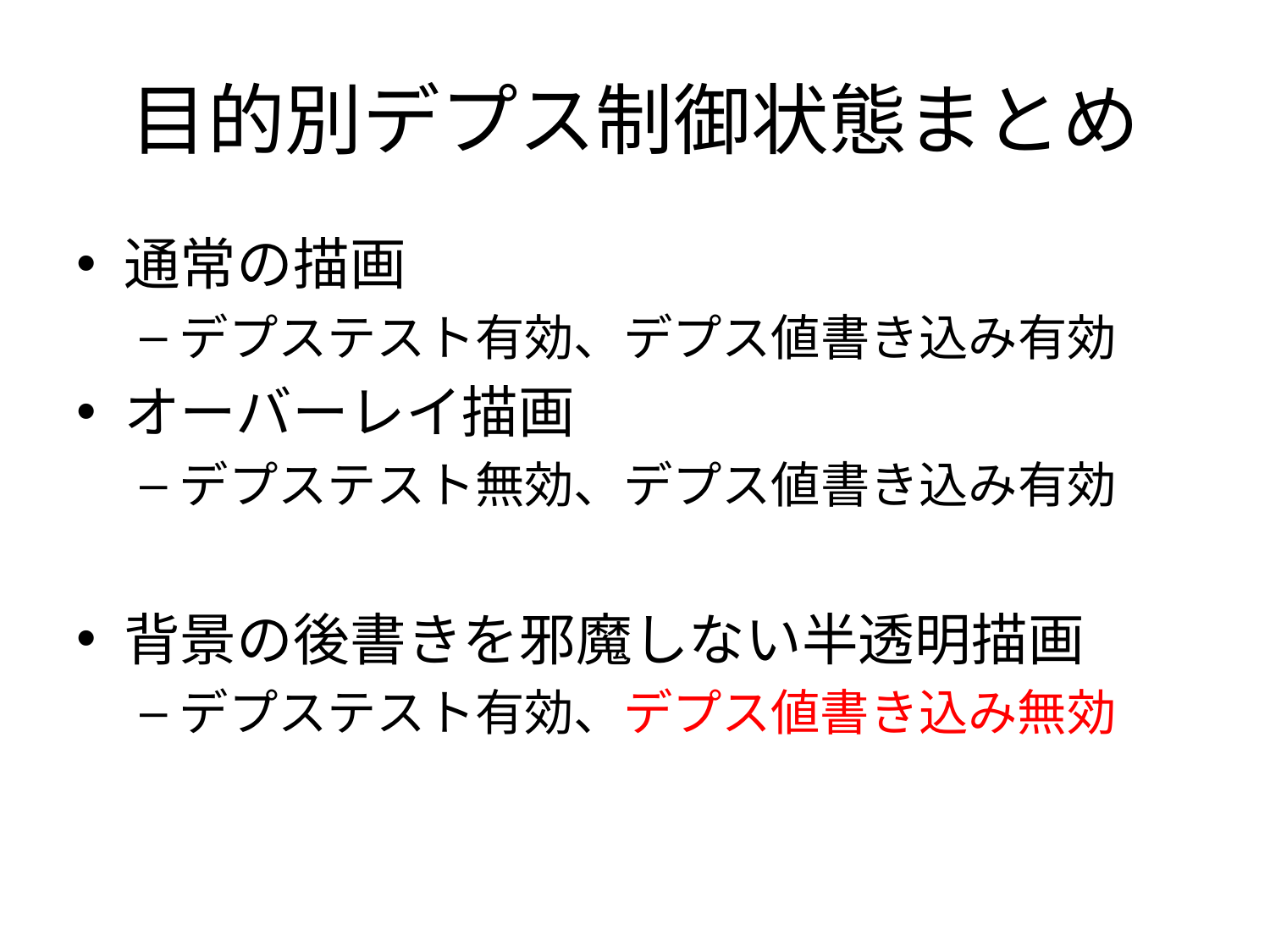

# 目的別デプス制御状態まとめ
通常の描画
デプステスト有効、デプス値書き込み有効
オーバーレイ描画
デプステスト無効、デプス値書き込み有効

背景の後書きを邪魔しない半透明描画
デプステスト有効、デプス値書き込み無効